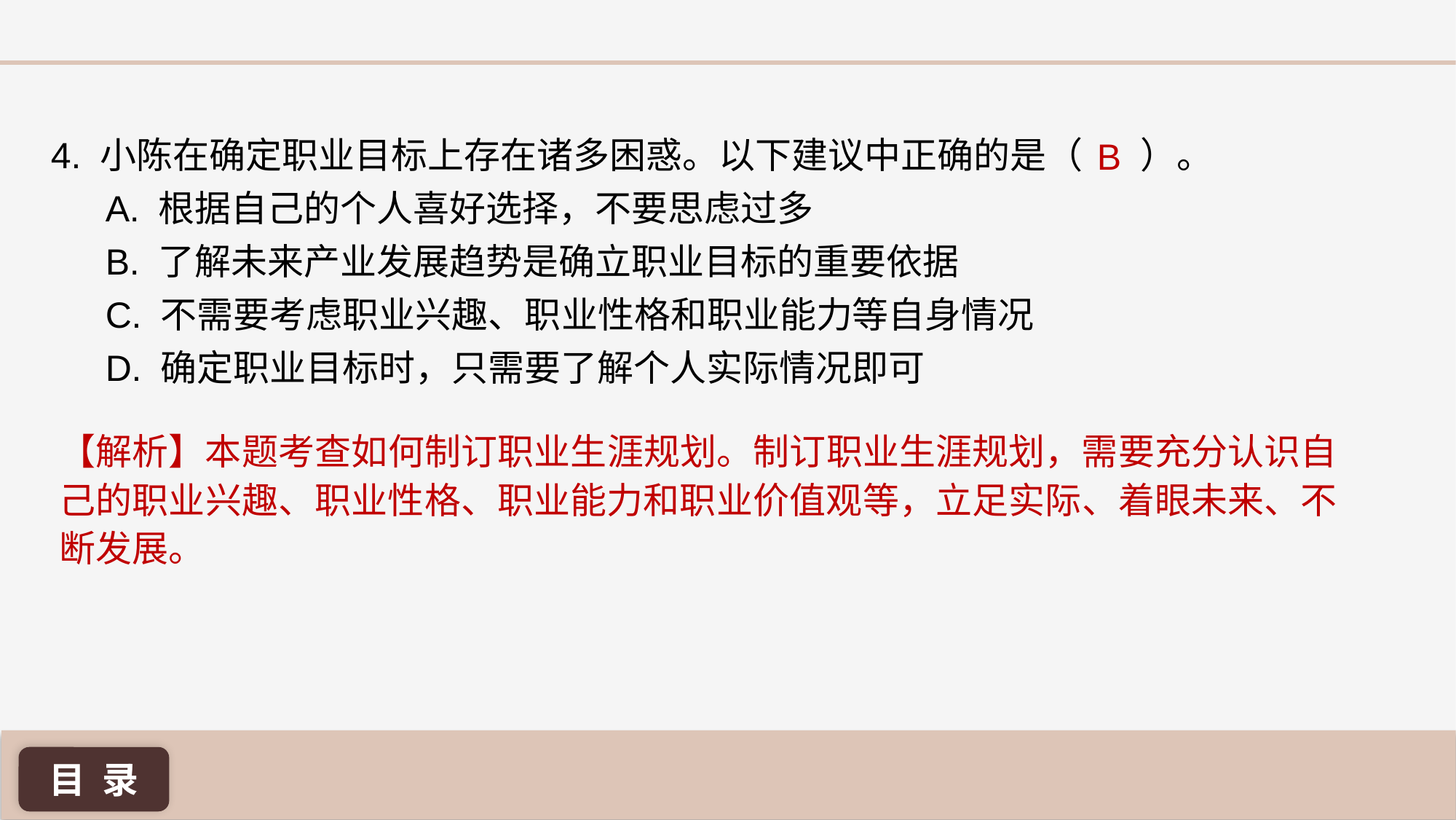

B
4. 小陈在确定职业目标上存在诸多困惑。以下建议中正确的是（       ）。
A. 根据自己的个人喜好选择，不要思虑过多
B. 了解未来产业发展趋势是确立职业目标的重要依据
C. 不需要考虑职业兴趣、职业性格和职业能力等自身情况
D. 确定职业目标时，只需要了解个人实际情况即可
【解析】本题考查如何制订职业生涯规划。制订职业生涯规划，需要充分认识自己的职业兴趣、职业性格、职业能力和职业价值观等，立足实际、着眼未来、不断发展。